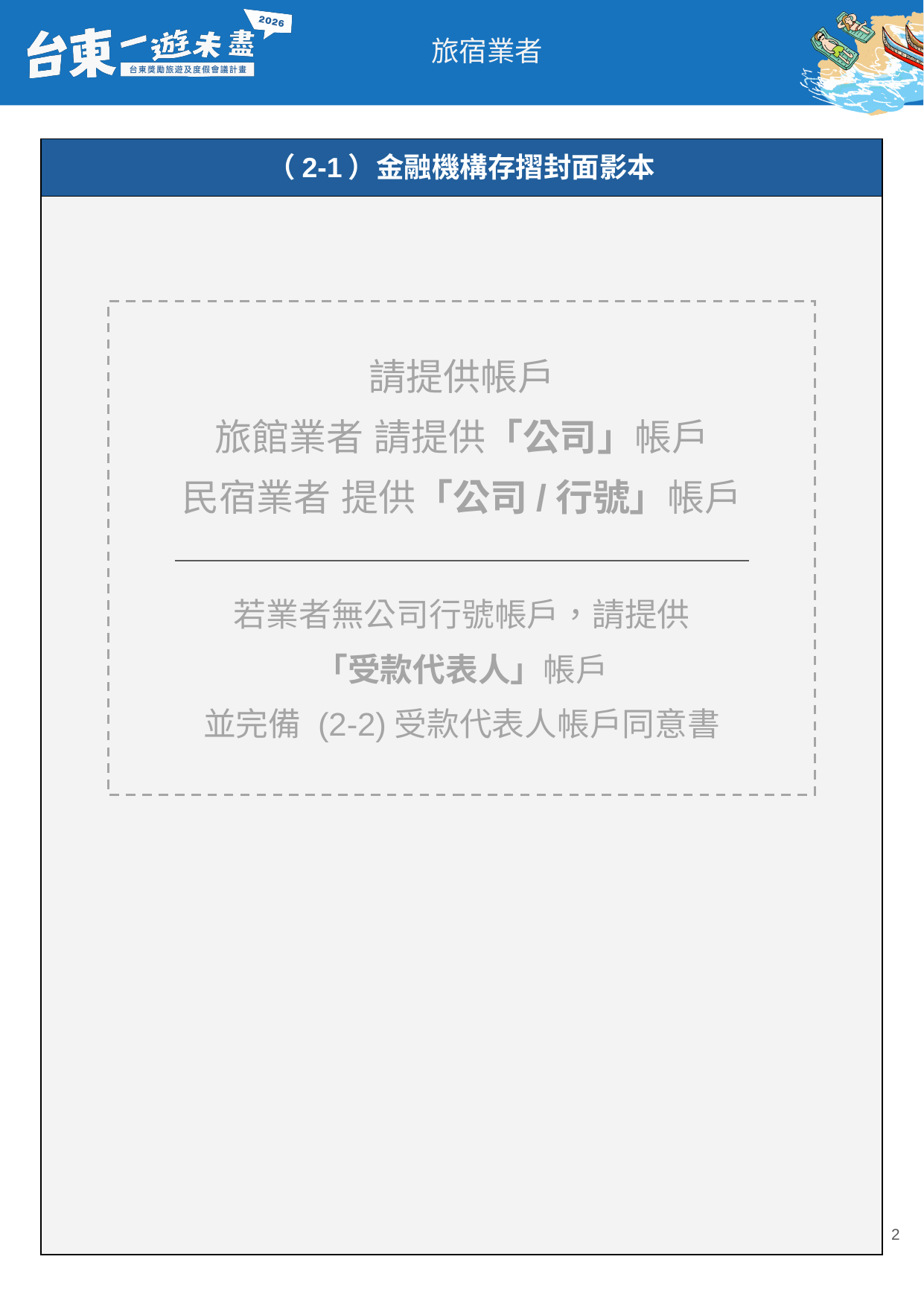

| （2-1）金融機構存摺封面影本 |
| --- |
|  |
請提供帳戶
旅館業者 請提供「公司」帳戶
民宿業者 提供「公司/行號」帳戶

若業者無公司行號帳戶，請提供
「受款代表人」帳戶
並完備 (2-2)受款代表人帳戶同意書
2